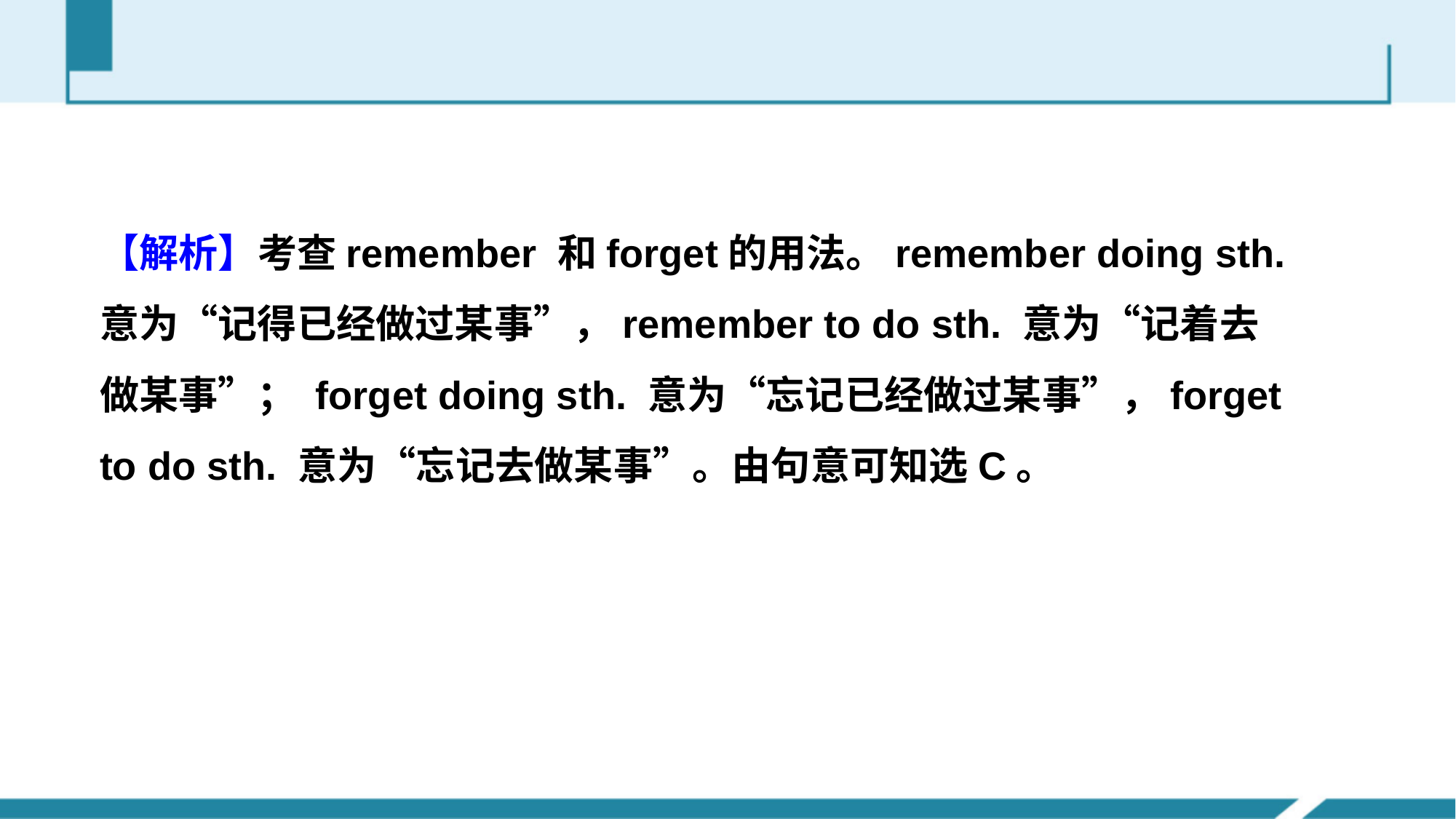

【解析】考查remember 和forget的用法。remember doing sth. 意为“记得已经做过某事”，remember to do sth. 意为“记着去做某事”； forget doing sth. 意为“忘记已经做过某事”，forget to do sth. 意为“忘记去做某事”。由句意可知选C。